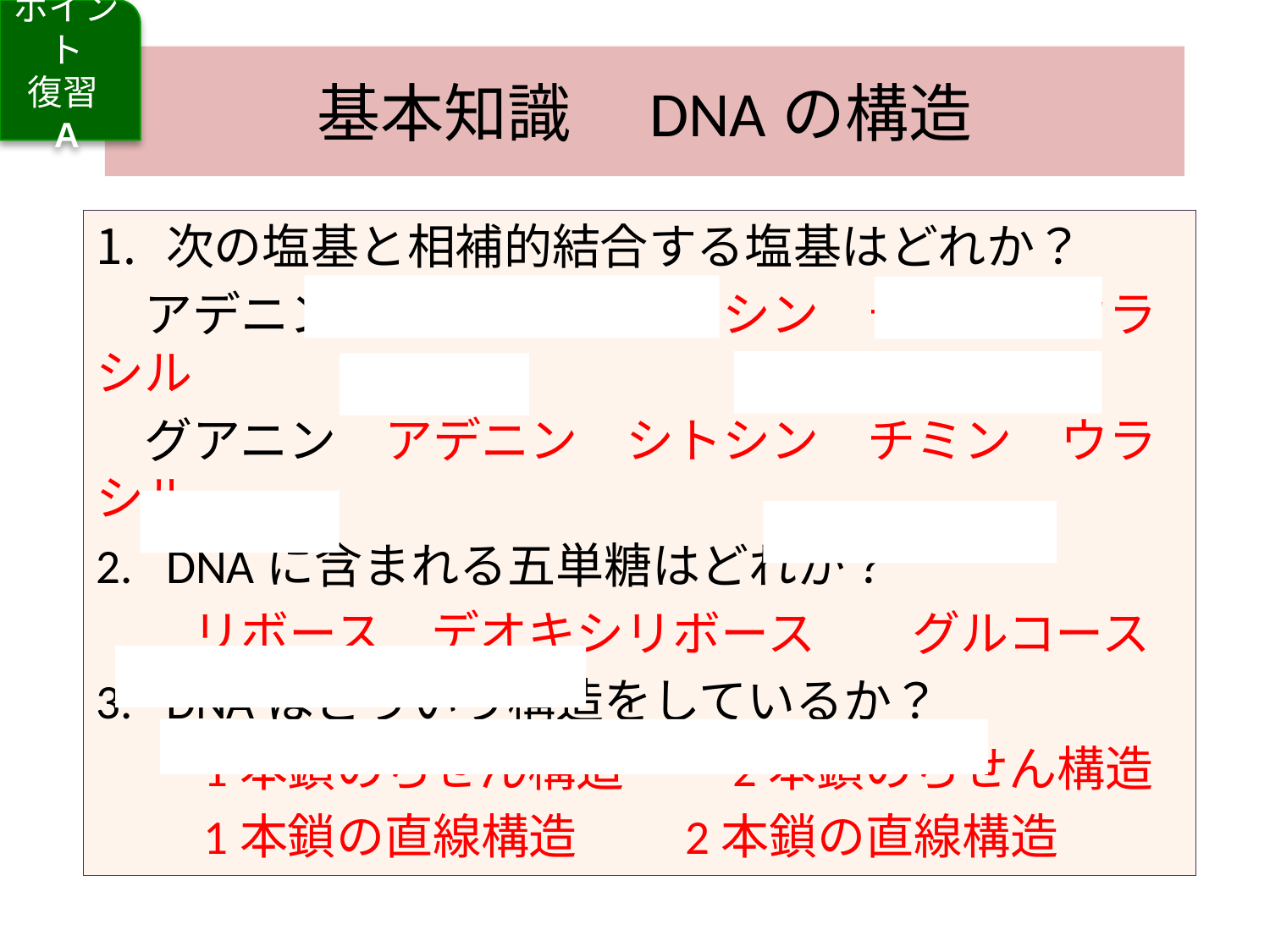

ポイント
復習
A
# 基本知識　DNAの構造
次の塩基と相補的結合する塩基はどれか？
　アデニン　グアニン　シトシン　チミン　ウラシル
　グアニン　アデニン　シトシン　チミン　ウラシル
DNAに含まれる五単糖はどれか？
　　リボース　デオキシリボース　　グルコース
DNAはどういう構造をしているか？
　　1本鎖のらせん構造　　2本鎖のらせん構造
　　1本鎖の直線構造　　2本鎖の直線構造